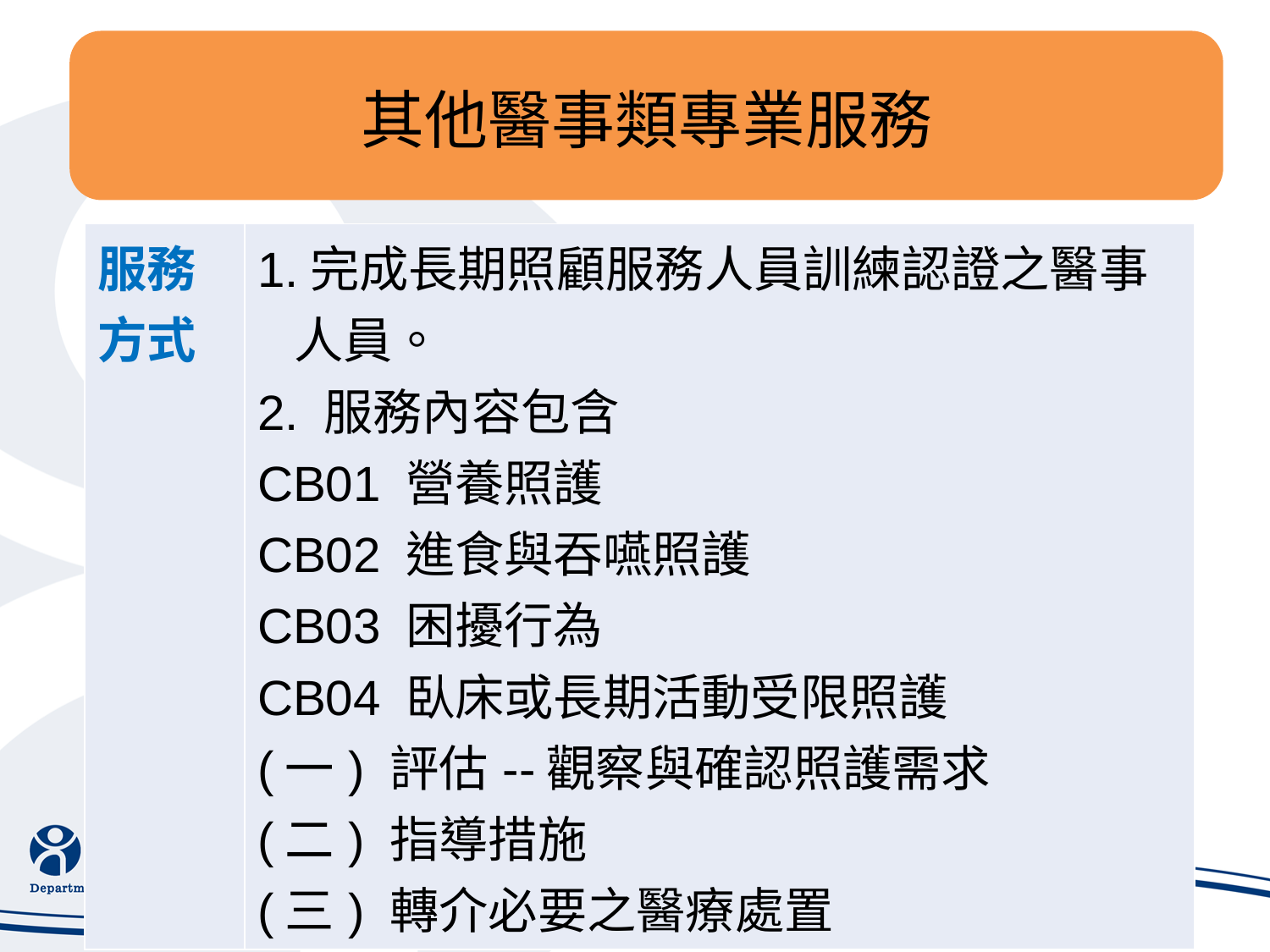

其他醫事類專業服務

| 服務 方式 | 1.完成長期照顧服務人員訓練認證之醫事人員。 2. 服務內容包含 CB01 營養照護 CB02 進食與吞嚥照護 CB03 困擾行為 CB04 臥床或長期活動受限照護 (一) 評估--觀察與確認照護需求 (二) 指導措施 (三) 轉介必要之醫療處置 |
| --- | --- |